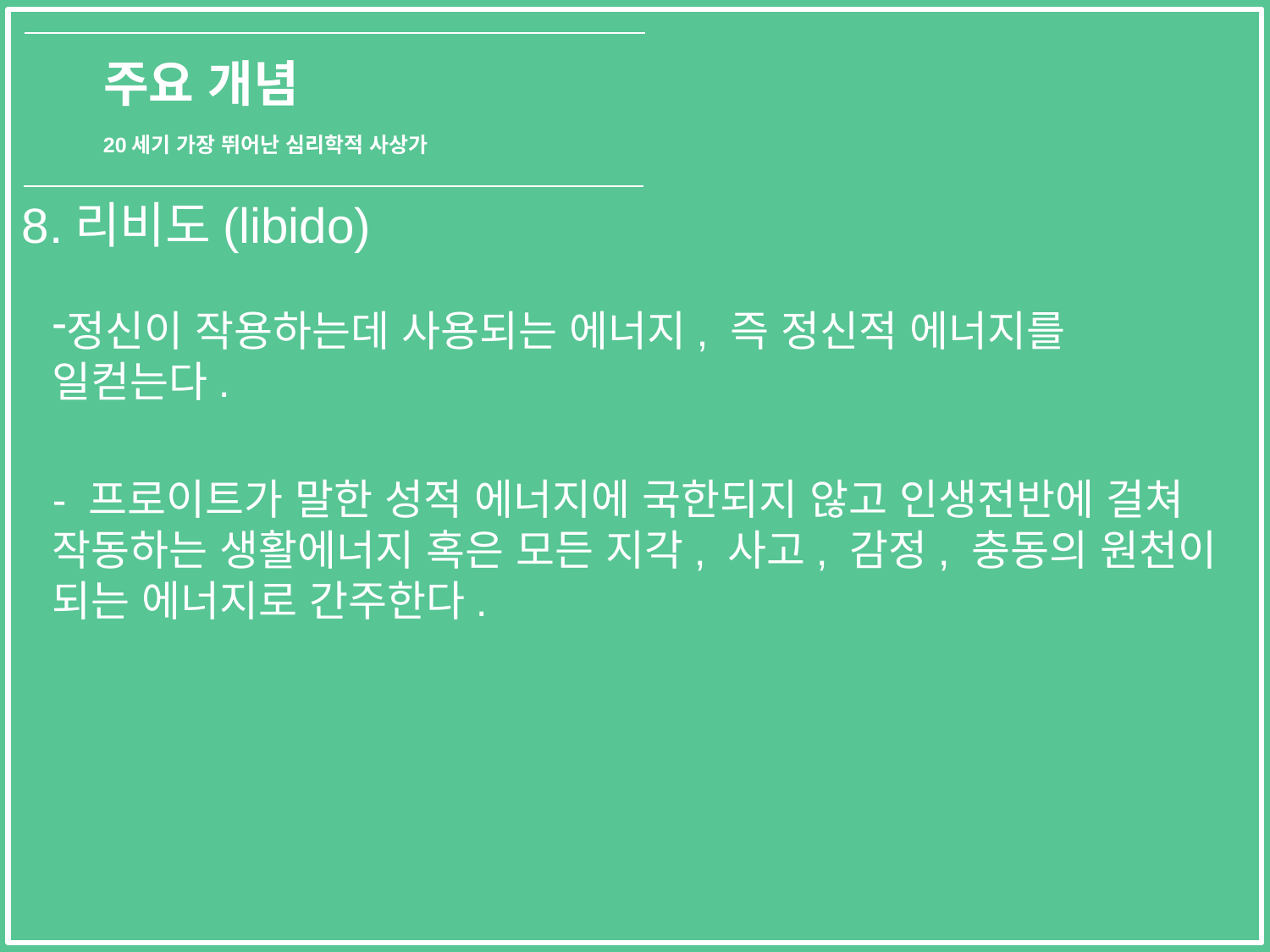

주요 개념
20세기 가장 뛰어난 심리학적 사상가
8.리비도(libido)
정신이 작용하는데 사용되는 에너지, 즉 정신적 에너지를 일컫는다.

- 프로이트가 말한 성적 에너지에 국한되지 않고 인생전반에 걸쳐 작동하는 생활에너지 혹은 모든 지각, 사고, 감정, 충동의 원천이 되는 에너지로 간주한다.